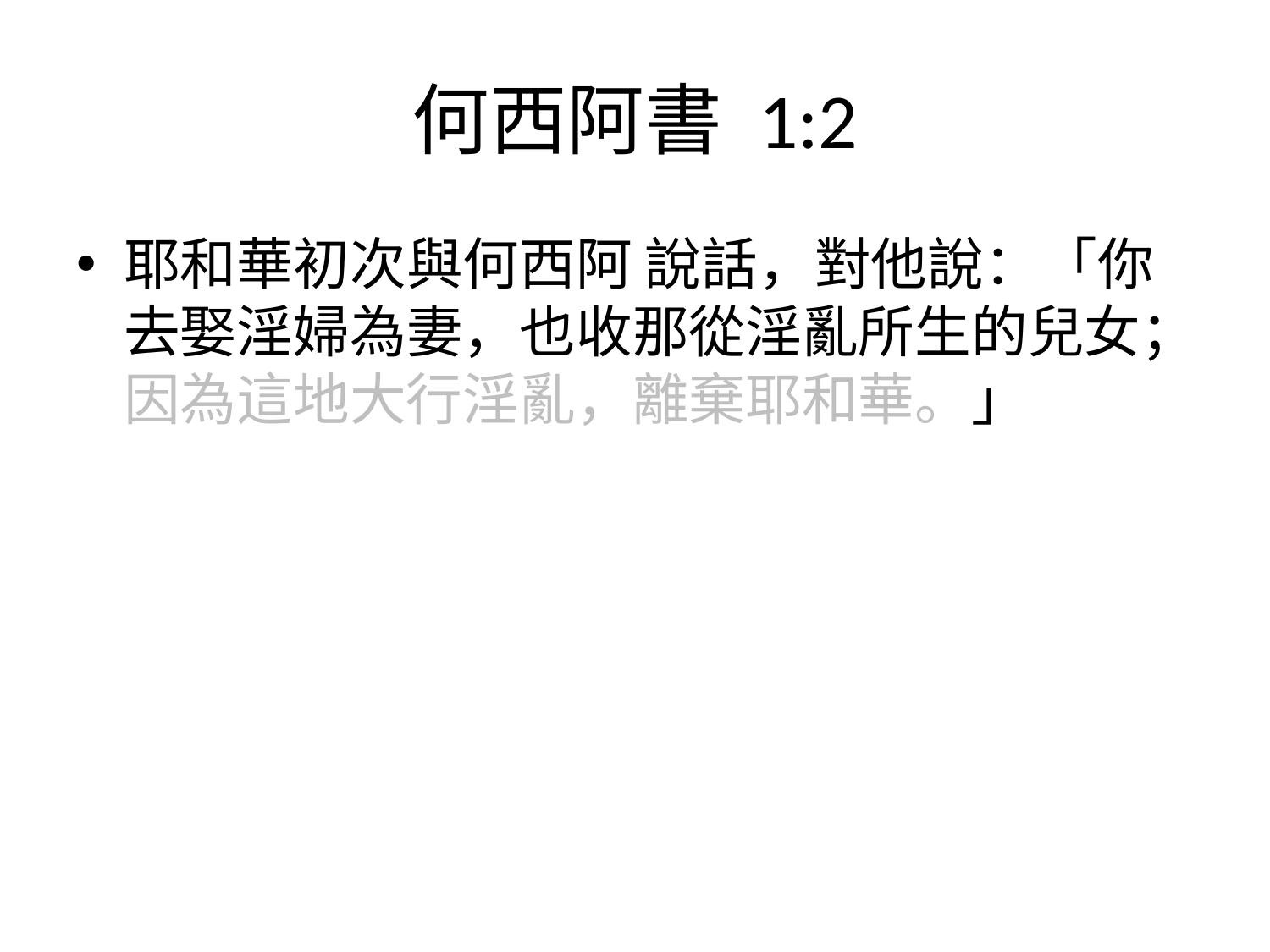

# 何西阿書‬ ‭1:2
耶和華初次與何西阿 說話，對他說：「你去娶淫婦為妻，也收那從淫亂所生的兒女；因為這地大行淫亂，離棄耶和華。」